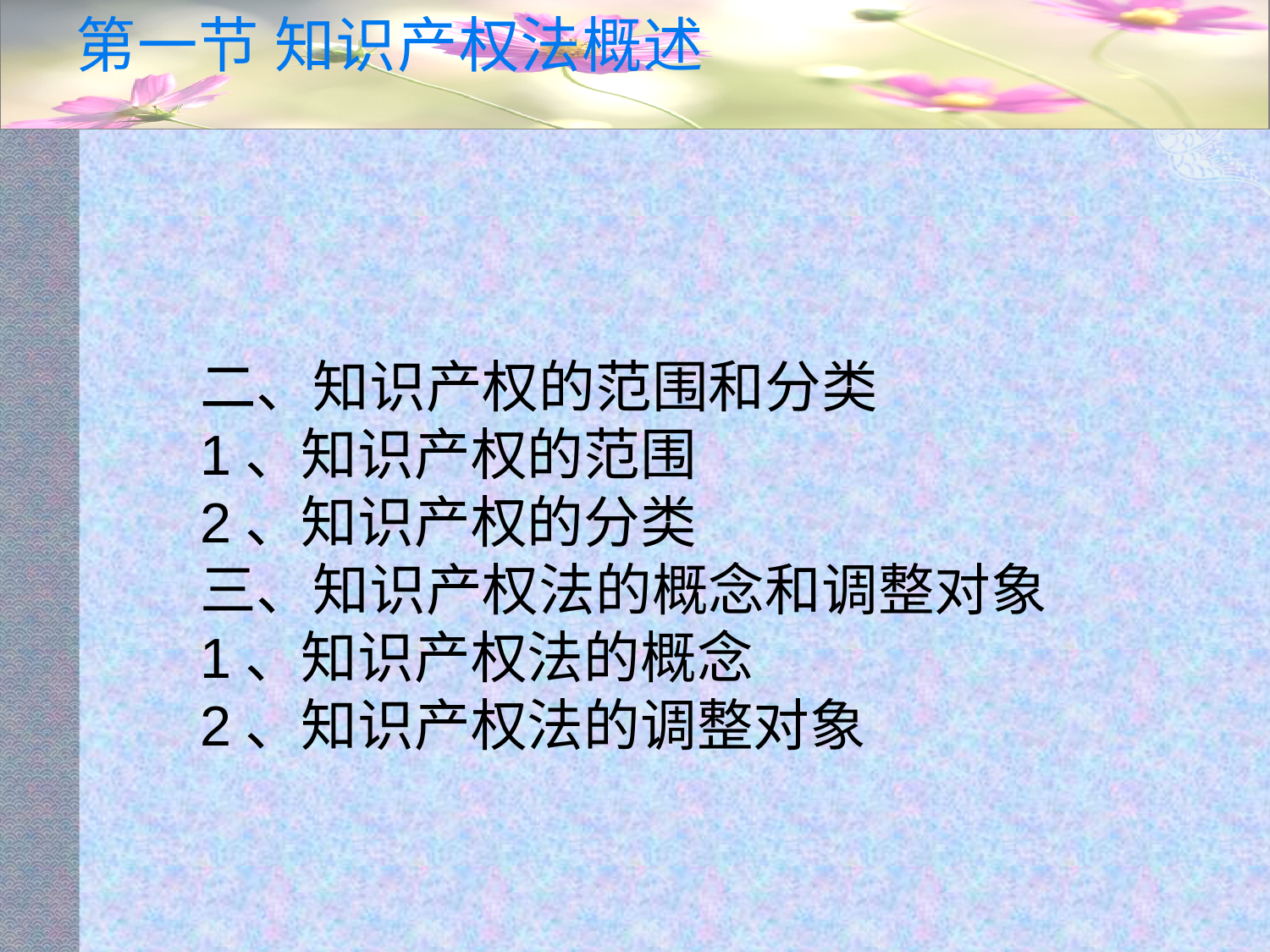

# 第一节 知识产权法概述
二、知识产权的范围和分类
1、知识产权的范围
2、知识产权的分类
三、知识产权法的概念和调整对象
1、知识产权法的概念
2、知识产权法的调整对象